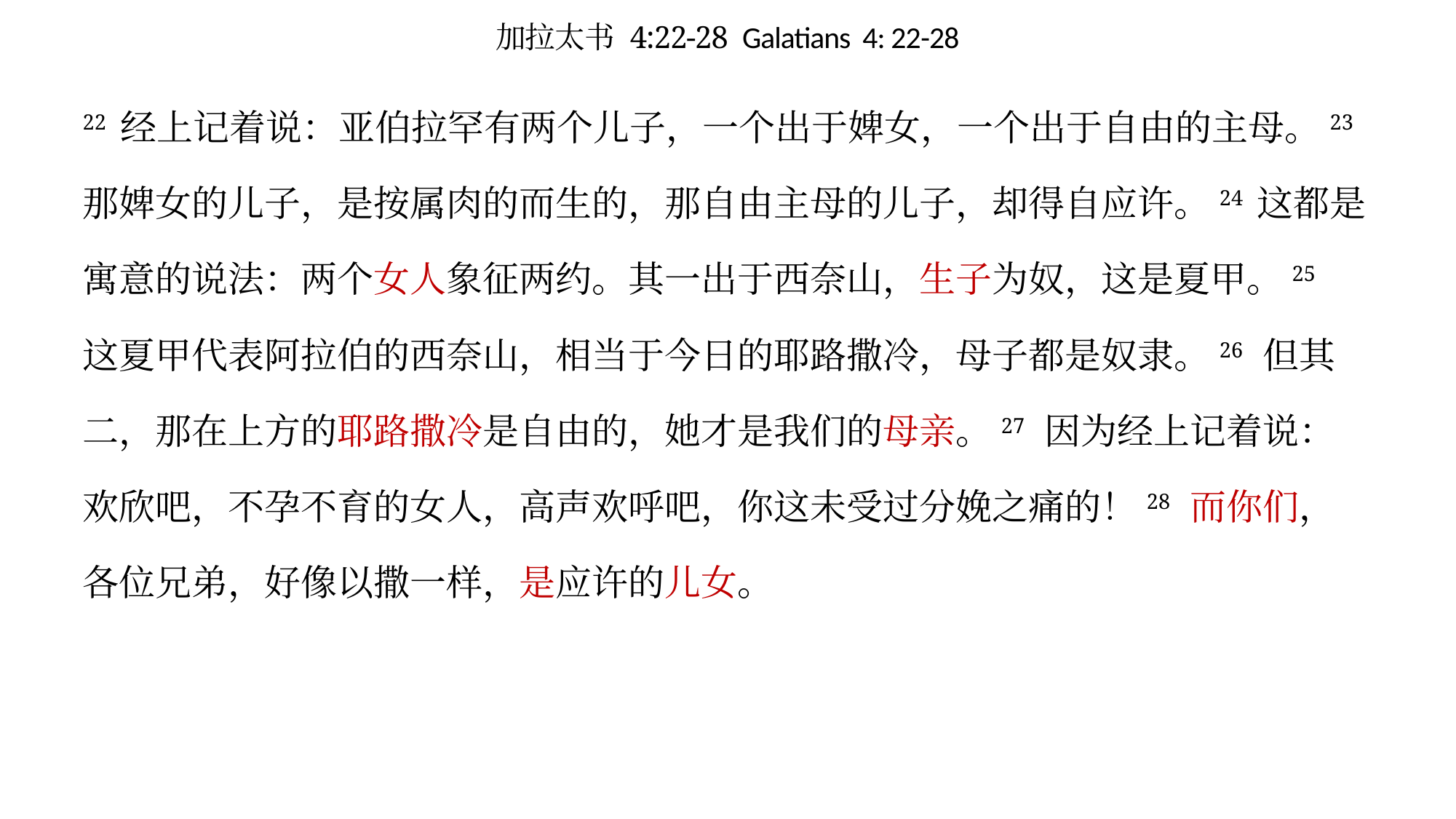

# 加拉太书 4:22-28  Galatians  4: 22-28
22 经上记着说：亚伯拉罕有两个儿子，一个出于婢女，一个出于自由的主母。23 那婢女的儿子，是按属肉的而生的，那自由主母的儿子，却得自应许。24 这都是寓意的说法：两个女人象征两约。其一出于西奈山，生子为奴，这是夏甲。25  这夏甲代表阿拉伯的西奈山，相当于今日的耶路撒冷，母子都是奴隶。26  但其二，那在上方的耶路撒冷是自由的，她才是我们的母亲。27  因为经上记着说：欢欣吧，不孕不育的女人，高声欢呼吧，你这未受过分娩之痛的！28  而你们，各位兄弟，好像以撒一样，是应许的儿女。